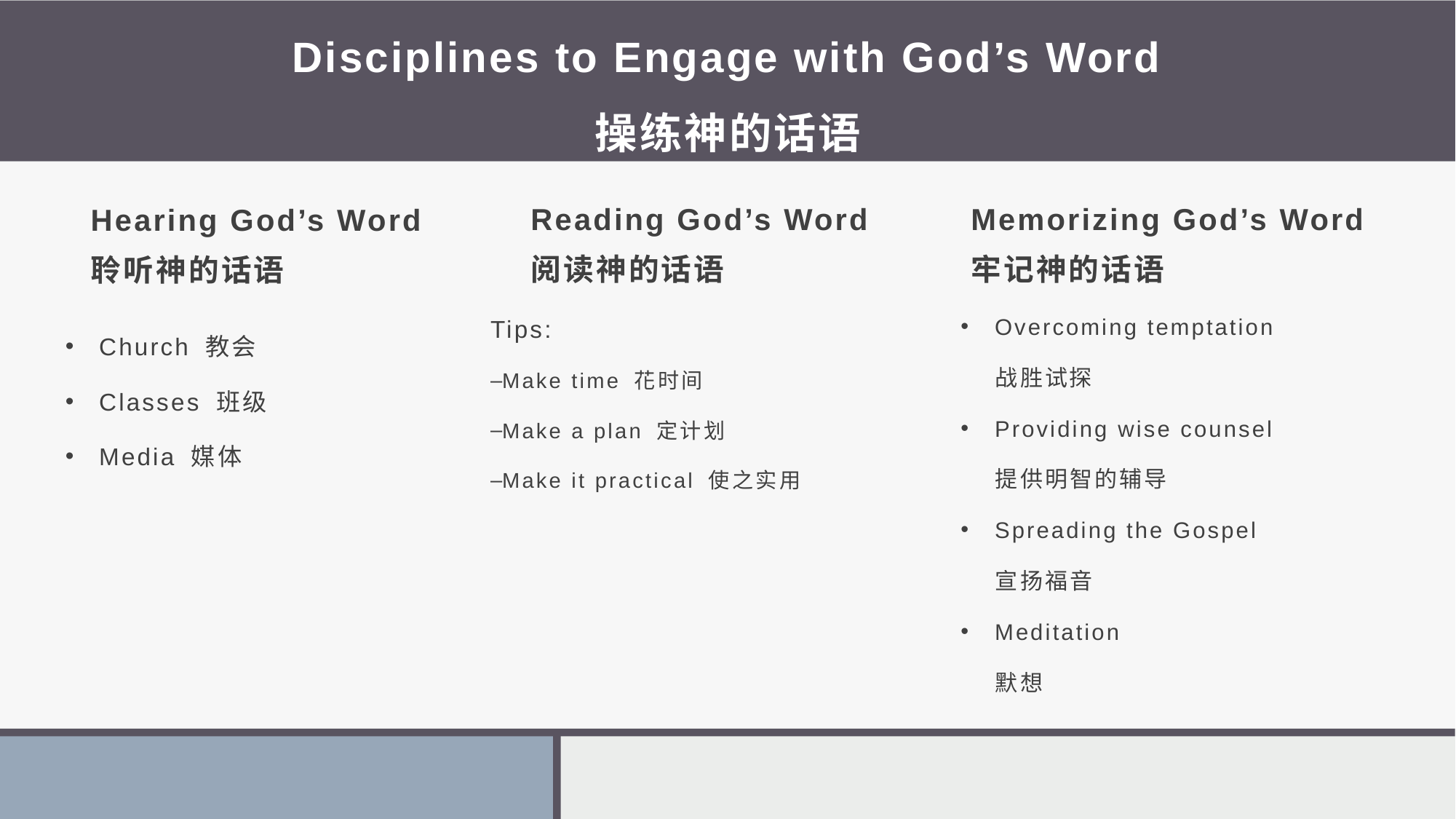

# Disciplines to Engage with God’s Word 操练神的话语
Reading God’s Word
阅读神的话语
Memorizing God’s Word
牢记神的话语
Hearing God’s Word
聆听神的话语
Overcoming temptation
    战胜试探
Providing wise counsel
    提供明智的辅导
Spreading the Gospel
    宣扬福音
Meditation
    默想
Tips:
Make time 花时间
Make a plan 定计划
Make it practical 使之实用
Church 教会
Classes 班级
Media 媒体